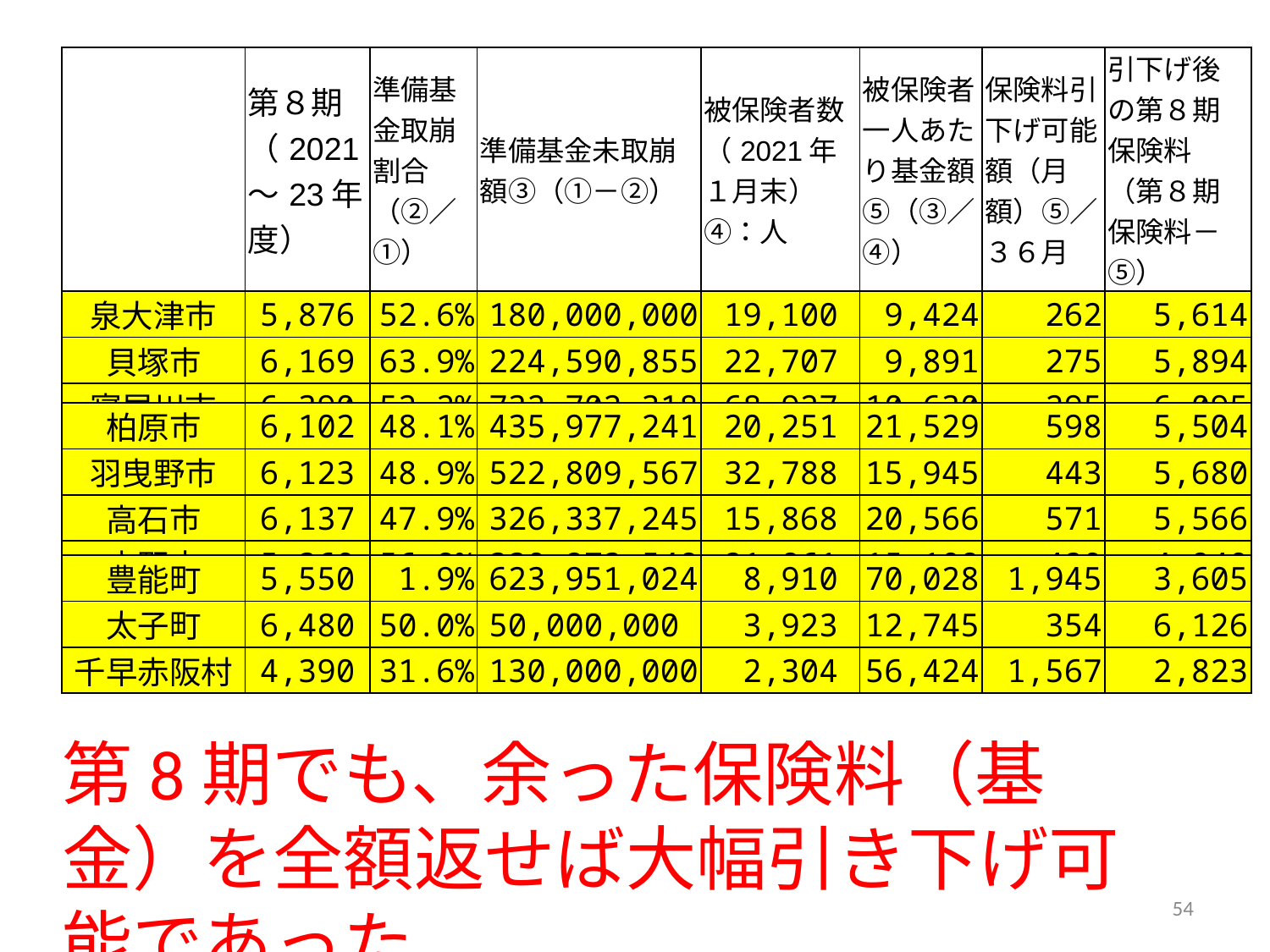

|  | 第８期（2021～23年度） | 準備基金取崩割合（②／①） | 準備基金未取崩額③（①－②） | 被保険者数（2021年１月末）④：人 | 被保険者一人あたり基金額⑤（③／④） | 保険料引下げ可能額（月額）⑤／３６月 | 引下げ後の第８期保険料（第８期保険料－⑤） |
| --- | --- | --- | --- | --- | --- | --- | --- |
| 泉大津市 | 5,876 | 52.6% | 180,000,000 | 19,100 | 9,424 | 262 | 5,614 |
| 貝塚市 | 6,169 | 63.9% | 224,590,855 | 22,707 | 9,891 | 275 | 5,894 |
| 寝屋川市 | 6,390 | 52.2% | 732,702,318 | 68,927 | 10,630 | 295 | 6,095 |
| 大東市 | 6,420 | 52.5% | 760,000,000 | 32,640 | 23,284 | 647 | 5,773 |
| 柏原市 | 6,102 | 48.1% | 435,977,241 | 20,251 | 21,529 | 598 | 5,504 |
| --- | --- | --- | --- | --- | --- | --- | --- |
| 羽曳野市 | 6,123 | 48.9% | 522,809,567 | 32,788 | 15,945 | 443 | 5,680 |
| 高石市 | 6,137 | 47.9% | 326,337,245 | 15,868 | 20,566 | 571 | 5,566 |
| 交野市 | 5,360 | 56.8% | 330,273,548 | 21,861 | 15,108 | 420 | 4,940 |
| 豊能町 | 5,550 | 1.9% | 623,951,024 | 8,910 | 70,028 | 1,945 | 3,605 |
| --- | --- | --- | --- | --- | --- | --- | --- |
| 太子町 | 6,480 | 50.0% | 50,000,000 | 3,923 | 12,745 | 354 | 6,126 |
| 千早赤阪村 | 4,390 | 31.6% | 130,000,000 | 2,304 | 56,424 | 1,567 | 2,823 |
第8期でも、余った保険料（基金）を全額返せば大幅引き下げ可能であった
54